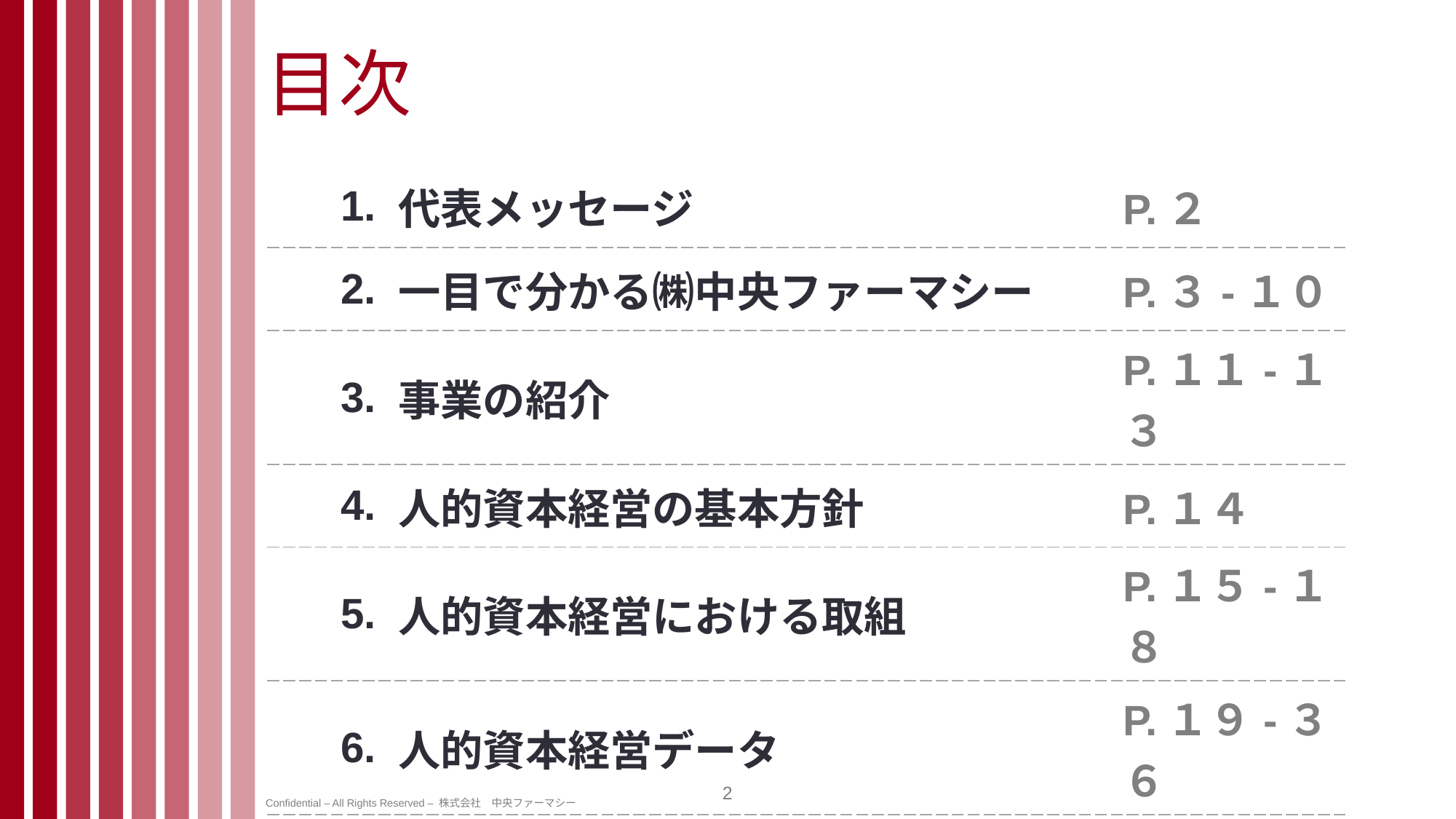

目次
| 1. | 代表メッセージ | P.２ |
| --- | --- | --- |
| 2. | 一目で分かる㈱中央ファーマシー | P.３-１０ |
| 3. | 事業の紹介 | P.１１-１３ |
| 4. | 人的資本経営の基本方針 | P.１４ |
| 5. | 人的資本経営における取組 | P.１５-１８ |
| 6. | 人的資本経営データ | P.１９-３６ |
2